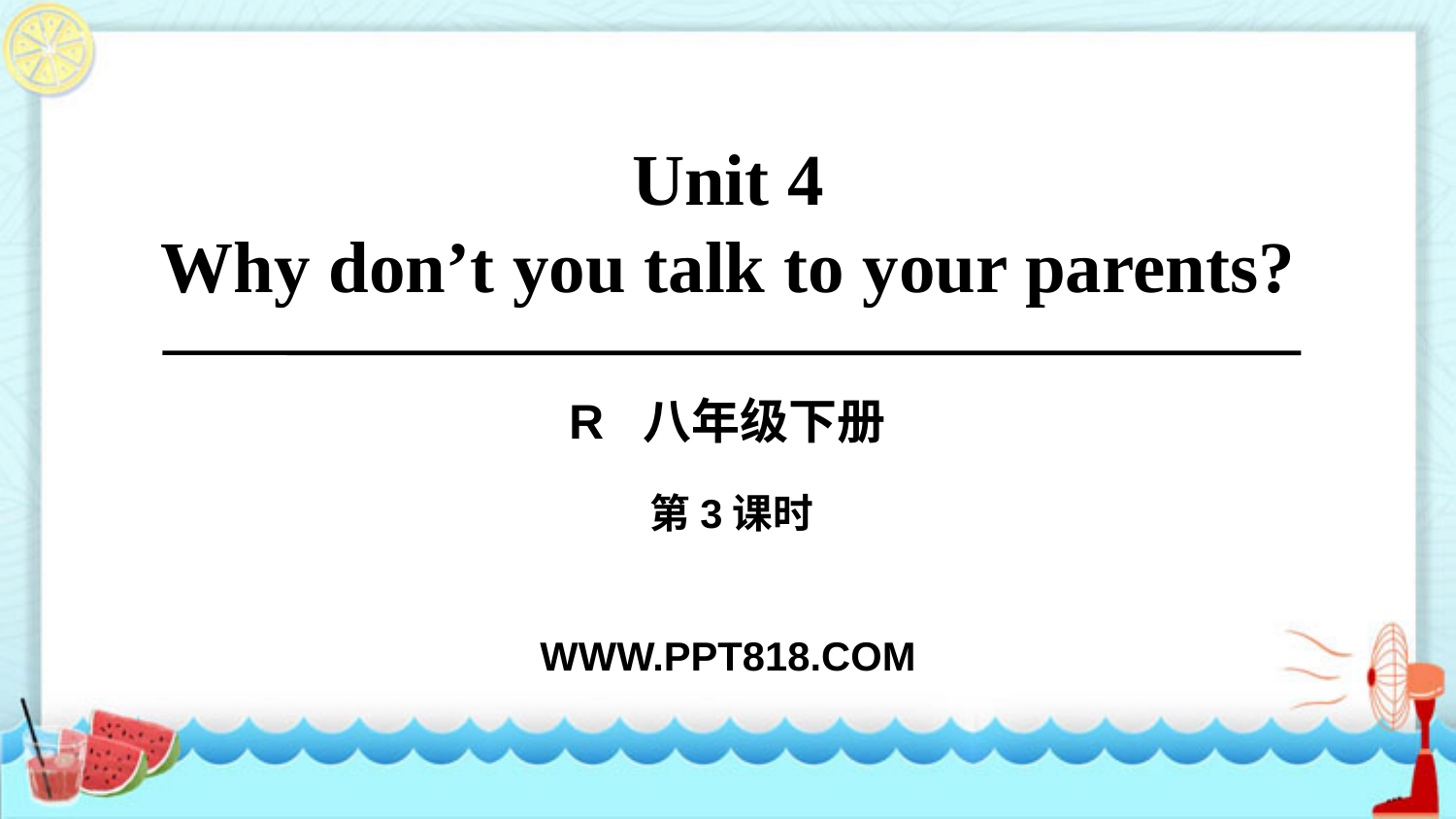

Unit 4
Why don’t you talk to your parents?

R  八年级下册
第3课时
WWW.PPT818.COM